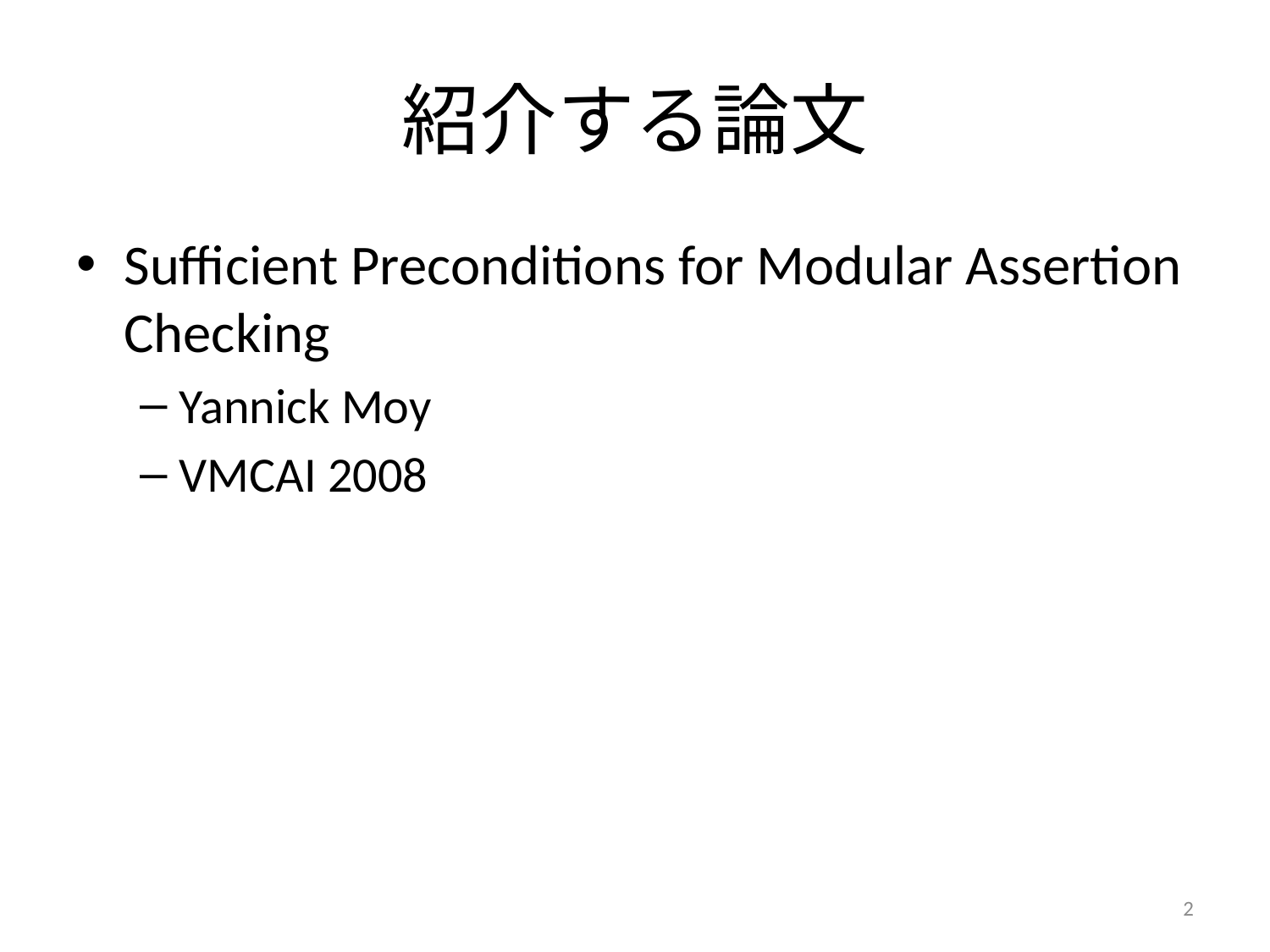

# 紹介する論文
Sufficient Preconditions for Modular Assertion Checking
Yannick Moy
VMCAI 2008
2